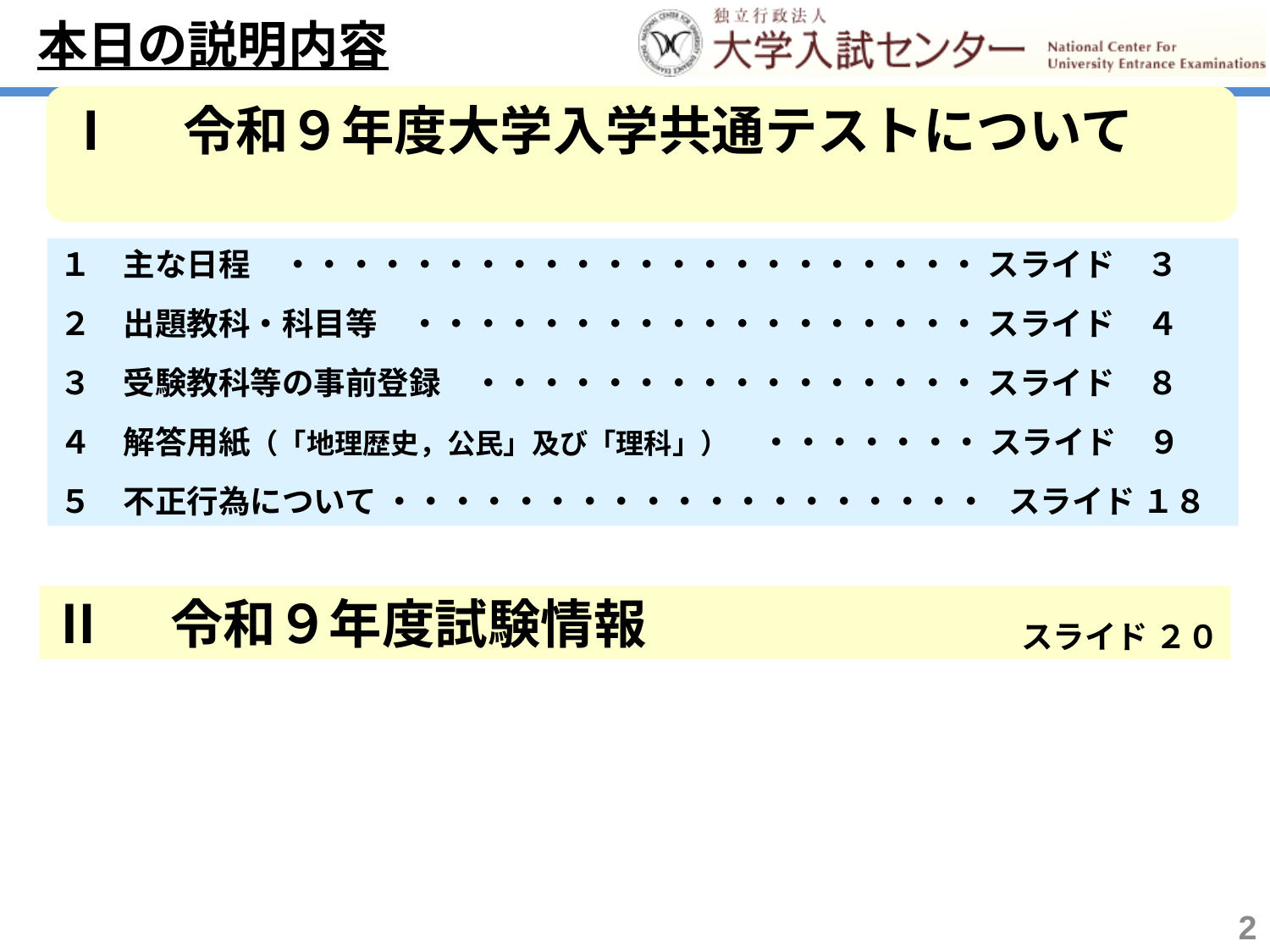

本日の説明内容
Ⅰ　令和９年度大学入学共通テストについて
１　主な日程　・・・・・・・・・・・・・・・・・・・・・・ スライド　３
２　出題教科・科目等　・・・・・・・・・・・・・・・・・・ スライド　４
３　受験教科等の事前登録　・・・・・・・・・・・・・・・・ スライド　８
４　解答用紙（「地理歴史，公民」及び「理科」）　・・・・・・・ スライド　９
５　不正行為について ・・・・・・・・・・・・・・・・・・・   スライド １８
Ⅱ　令和９年度試験情報
スライド ２０
2